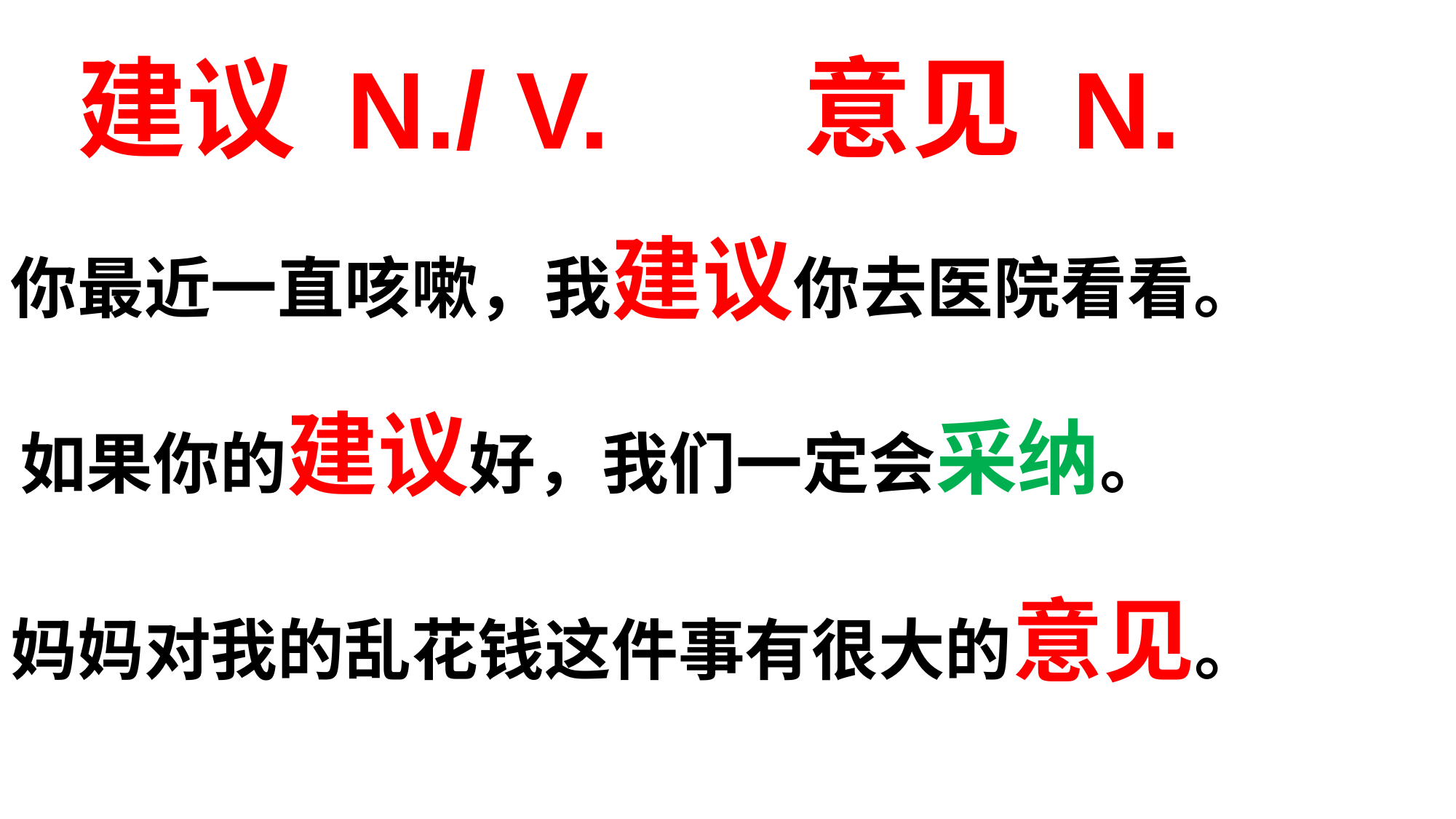

建议 N./ V.

意见 N.
你最近一直咳嗽，我建议你去医院看看。
如果你的建议好，我们一定会采纳。
妈妈对我的乱花钱这件事有很大的意见。